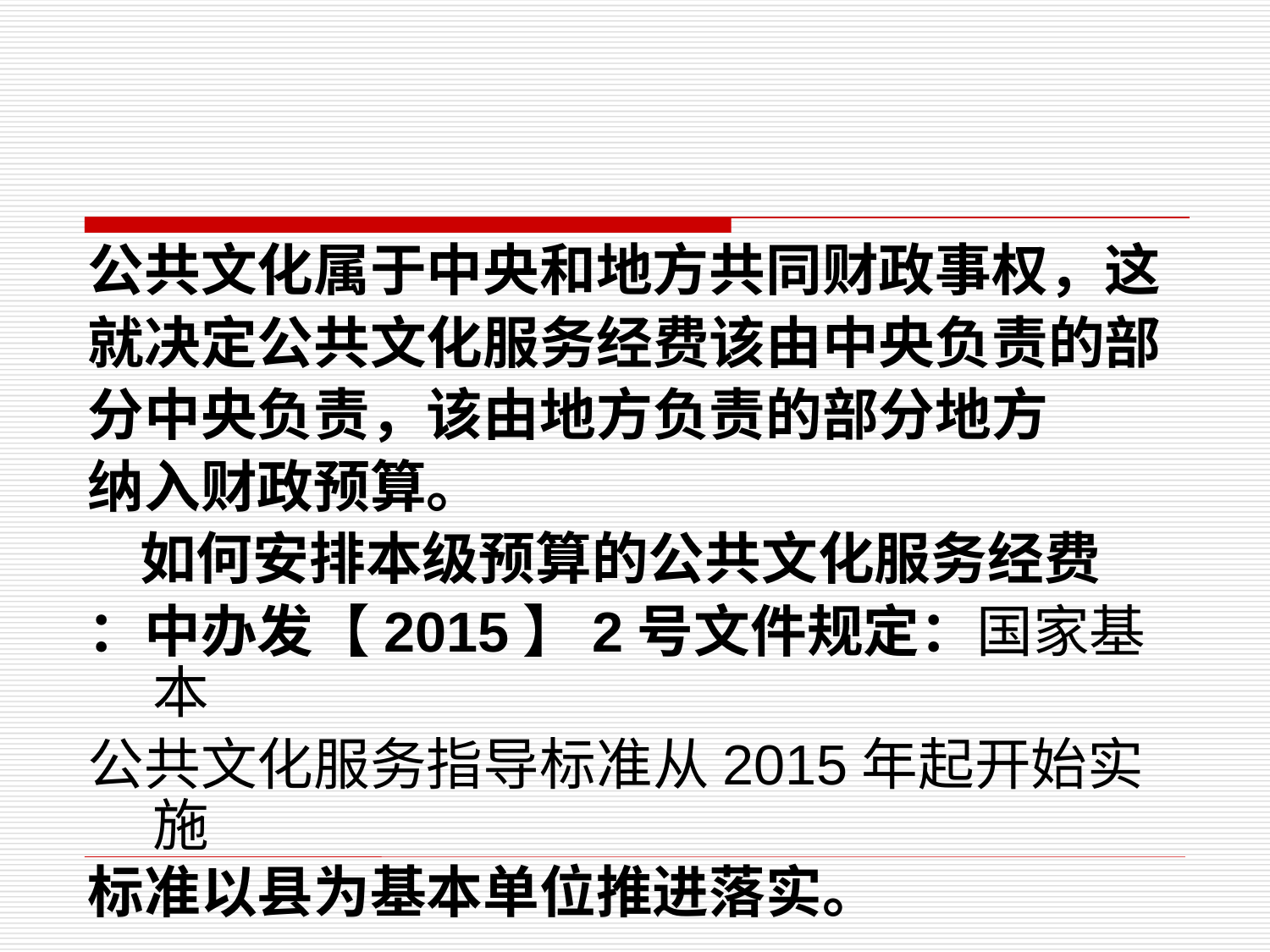

公共文化属于中央和地方共同财政事权，这
就决定公共文化服务经费该由中央负责的部
分中央负责，该由地方负责的部分地方
纳入财政预算。
   如何安排本级预算的公共文化服务经费
：中办发【2015】2号文件规定：国家基本
公共文化服务指导标准从2015年起开始实施
标准以县为基本单位推进落实。